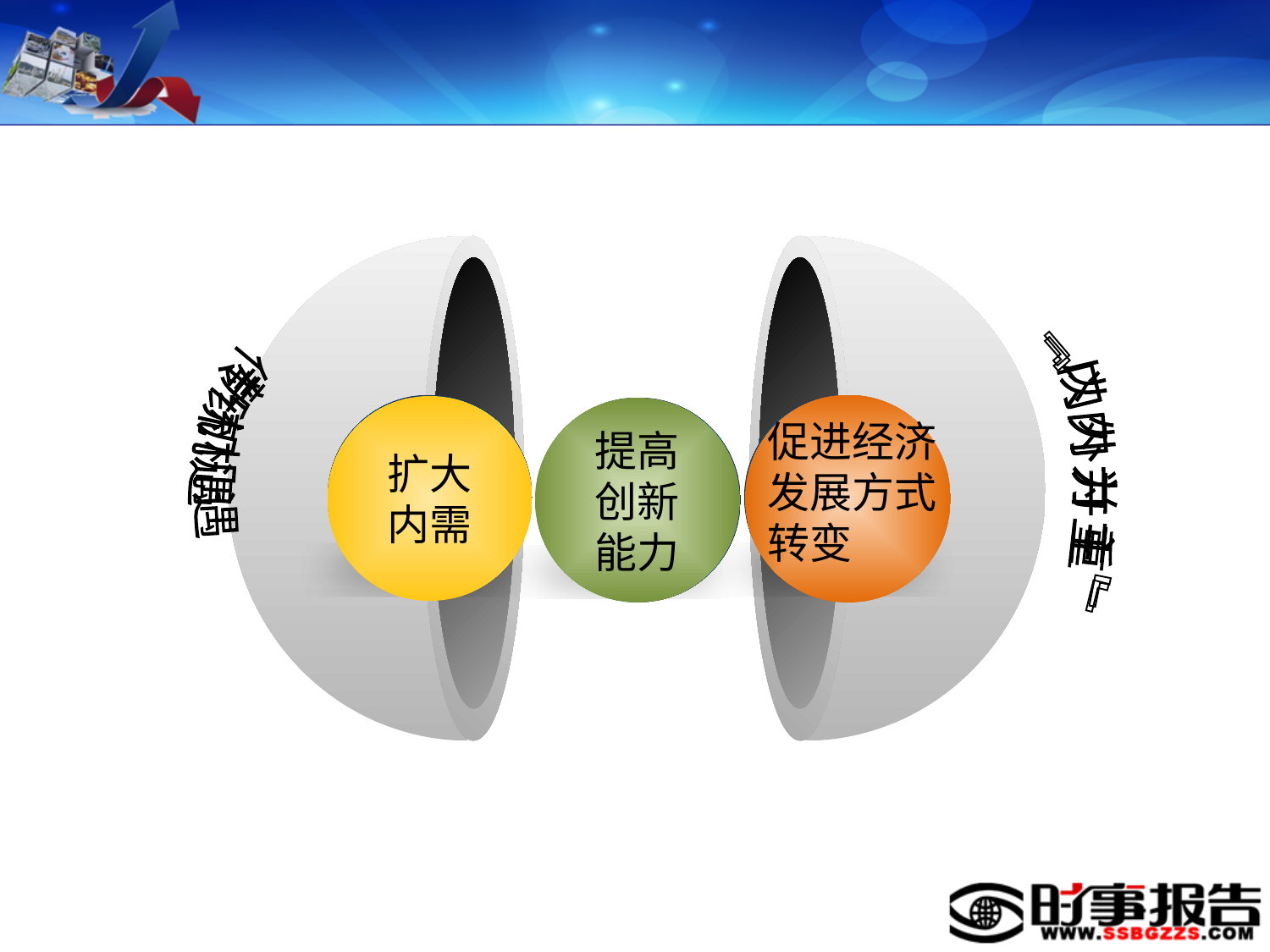

促进经济发展方式转变
扩大内需

提高创新能力
纳入全球分工体系
扩大
出口
加快
投资
﹃内外并重﹄
﹃以内为主﹄
传统机遇
新机遇